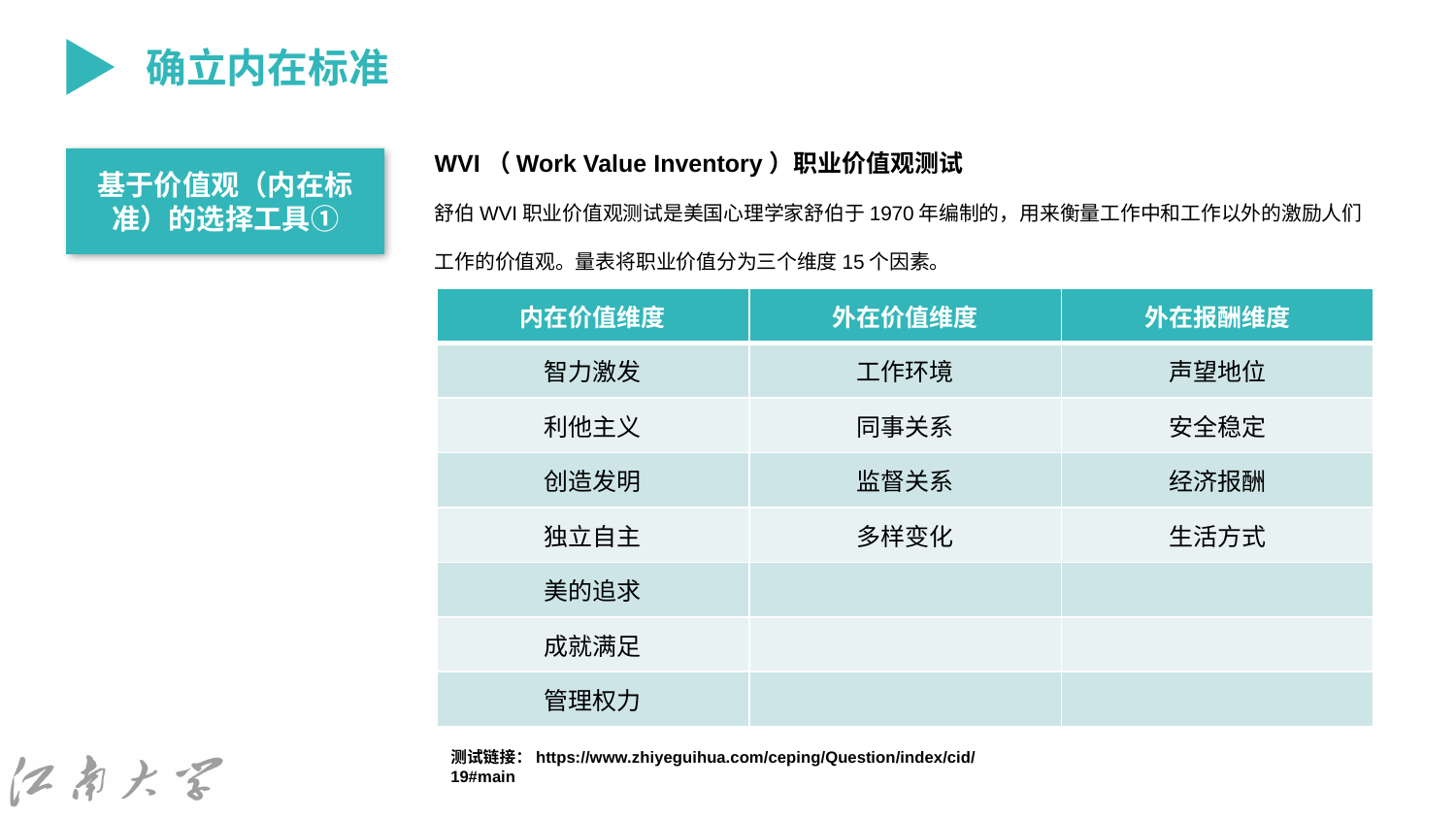

确立内在标准

WVI（Work Value Inventory）职业价值观测试
舒伯WVI职业价值观测试是美国心理学家舒伯于1970年编制的，用来衡量工作中和工作以外的激励人们工作的价值观。量表将职业价值分为三个维度15个因素。
基于价值观（内在标准）的选择工具①
| 内在价值维度 | 外在价值维度 | 外在报酬维度 |
| --- | --- | --- |
| 智力激发 | 工作环境 | 声望地位 |
| 利他主义 | 同事关系 | 安全稳定 |
| 创造发明 | 监督关系 | 经济报酬 |
| 独立自主 | 多样变化 | 生活方式 |
| 美的追求 |  |  |
| 成就满足 |  |  |
| 管理权力 |  |  |
测试链接：https://www.zhiyeguihua.com/ceping/Question/index/cid/19#main